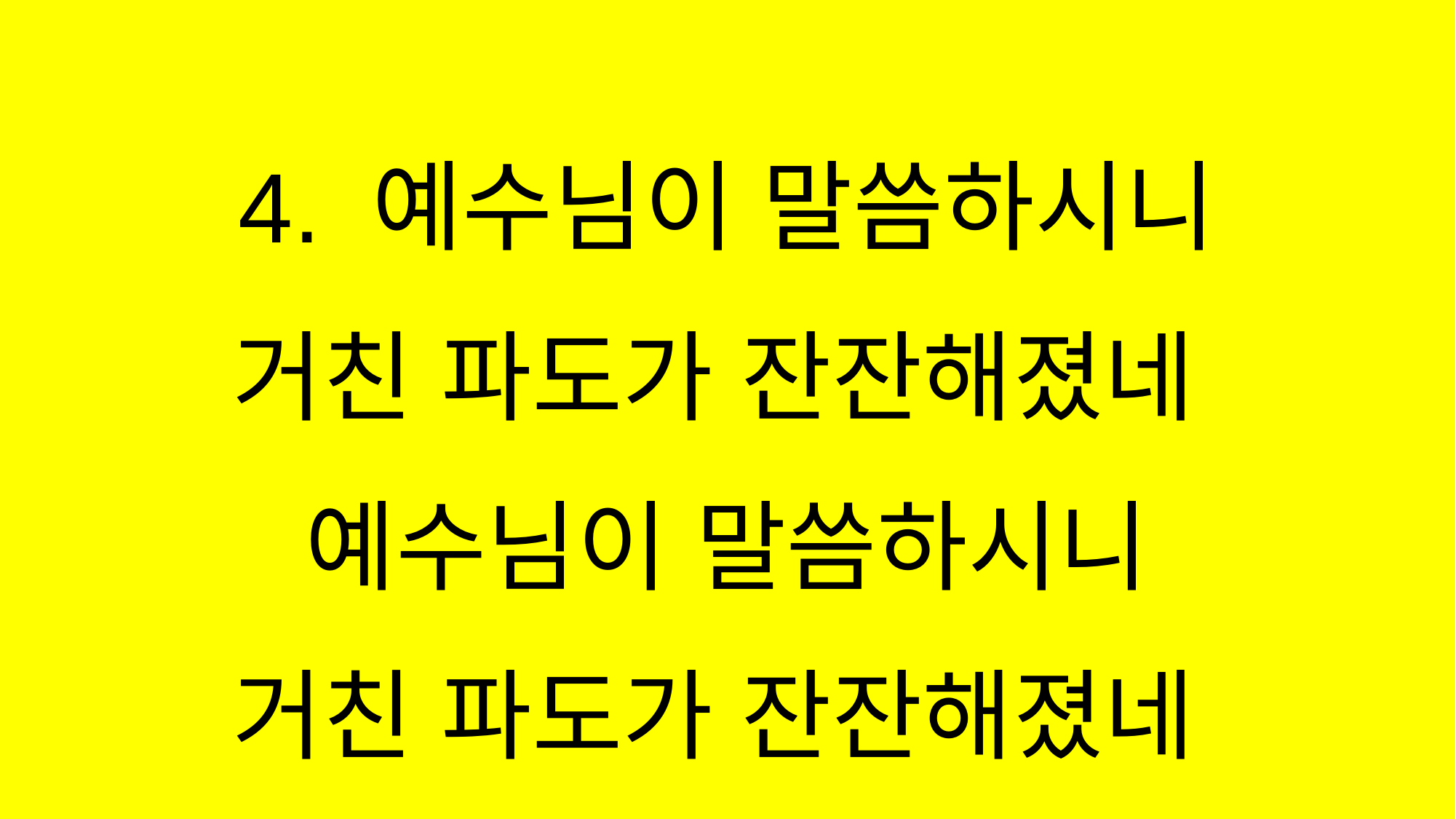

#
4. 예수님이 말씀하시니

거친 파도가 잔잔해졌네

예수님이 말씀하시니

거친 파도가 잔잔해졌네